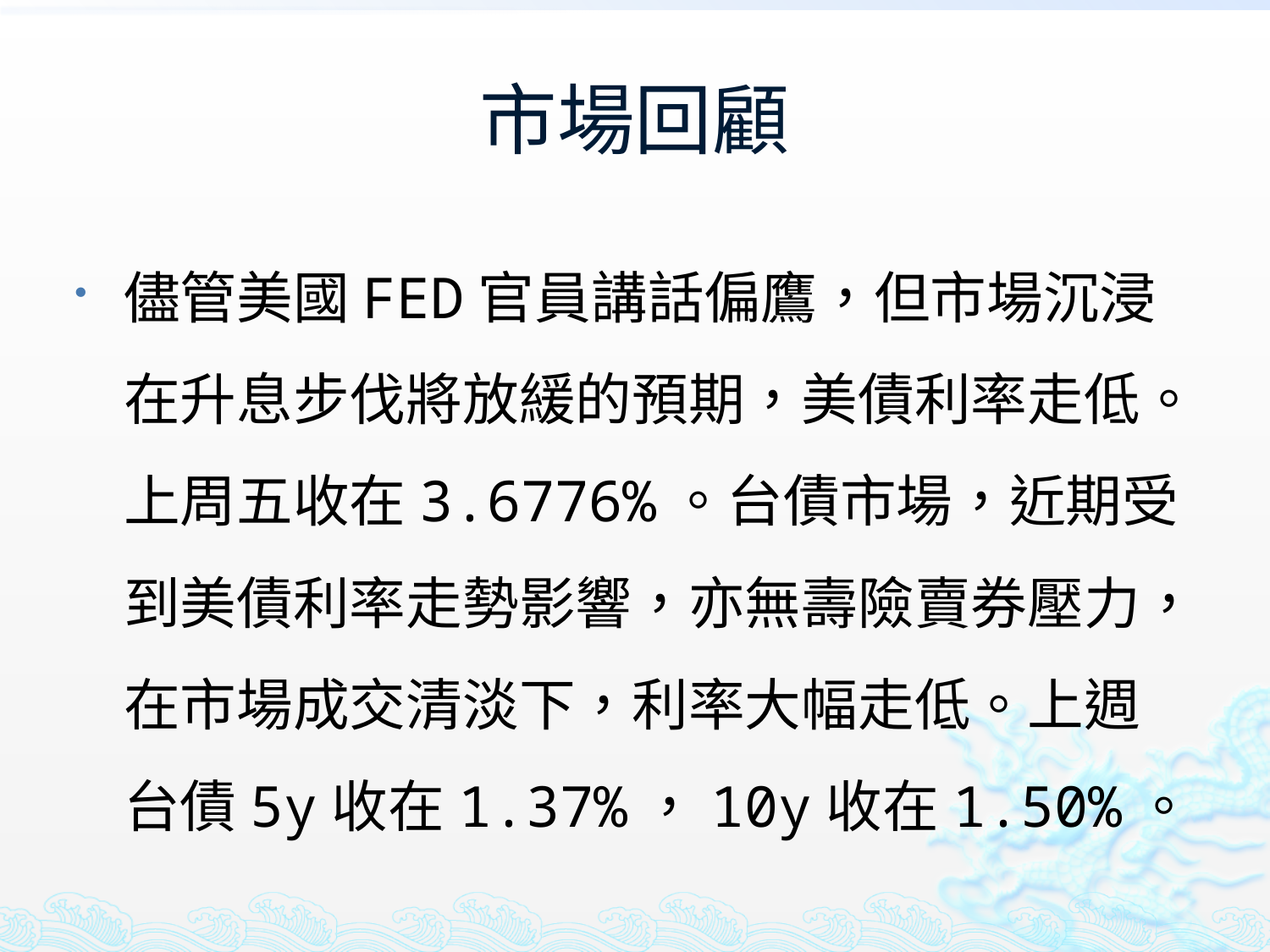

# 市場回顧
儘管美國FED官員講話偏鷹，但市場沉浸在升息步伐將放緩的預期，美債利率走低。上周五收在3.6776%。台債市場，近期受到美債利率走勢影響，亦無壽險賣券壓力，在市場成交清淡下，利率大幅走低。上週台債5y收在1.37%，10y收在1.50%。